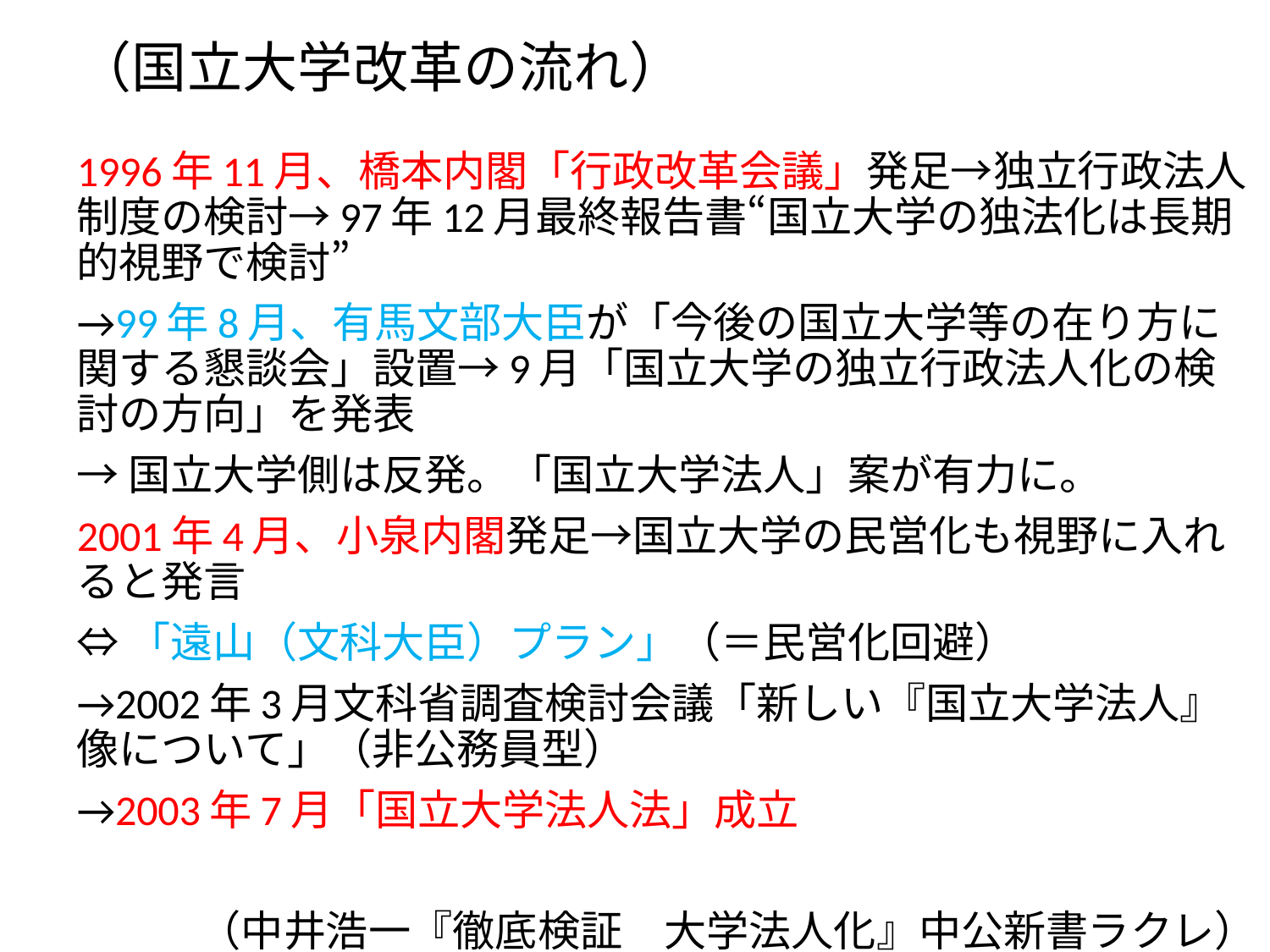

# （国立大学改革の流れ）
1996年11月、橋本内閣「行政改革会議」発足→独立行政法人制度の検討→97年12月最終報告書“国立大学の独法化は長期的視野で検討”
→99年8月、有馬文部大臣が「今後の国立大学等の在り方に関する懇談会」設置→9月「国立大学の独立行政法人化の検討の方向」を発表
→国立大学側は反発。「国立大学法人」案が有力に。
2001年4月、小泉内閣発足→国立大学の民営化も視野に入れると発言
⇔「遠山（文科大臣）プラン」（＝民営化回避）
→2002年3月文科省調査検討会議「新しい『国立大学法人』像について」（非公務員型）
→2003年7月「国立大学法人法」成立

（中井浩一『徹底検証　大学法人化』中公新書ラクレ）